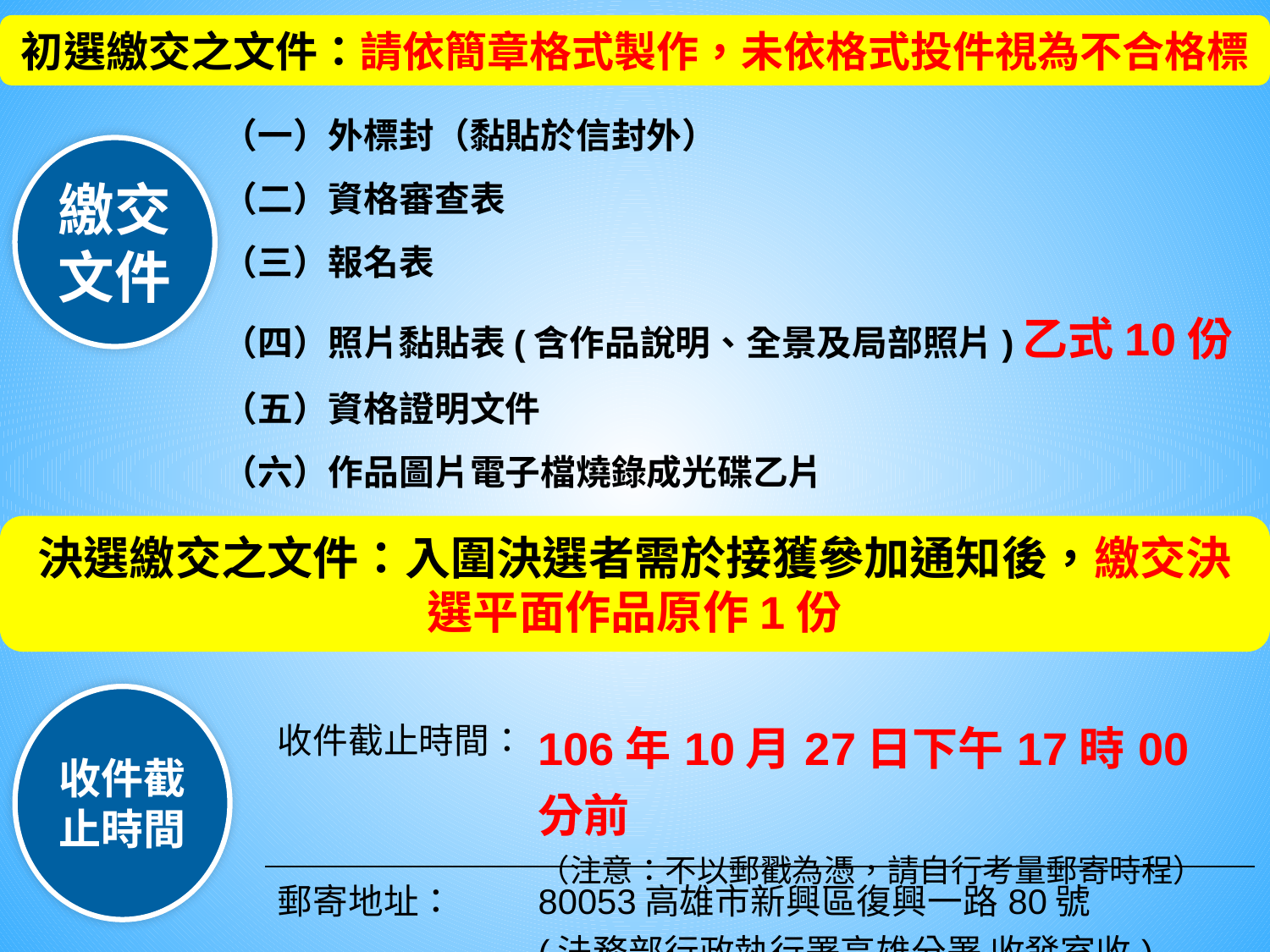

初選繳交之文件：請依簡章格式製作，未依格式投件視為不合格標
（一）外標封（黏貼於信封外）
（二）資格審查表
（三）報名表
（四）照片黏貼表(含作品說明、全景及局部照片)乙式10份
（五）資格證明文件
（六）作品圖片電子檔燒錄成光碟乙片
繳交文件
決選繳交之文件：入圍決選者需於接獲參加通知後，繳交決選平面作品原作1份
收件截止時間
| 收件截止時間： | 106年10月27日下午17時00分前 （注意：不以郵戳為憑，請自行考量郵寄時程） |
| --- | --- |
| 郵寄地址： | 80053高雄市新興區復興一路80號 (法務部行政執行署高雄分署 收發室收) |